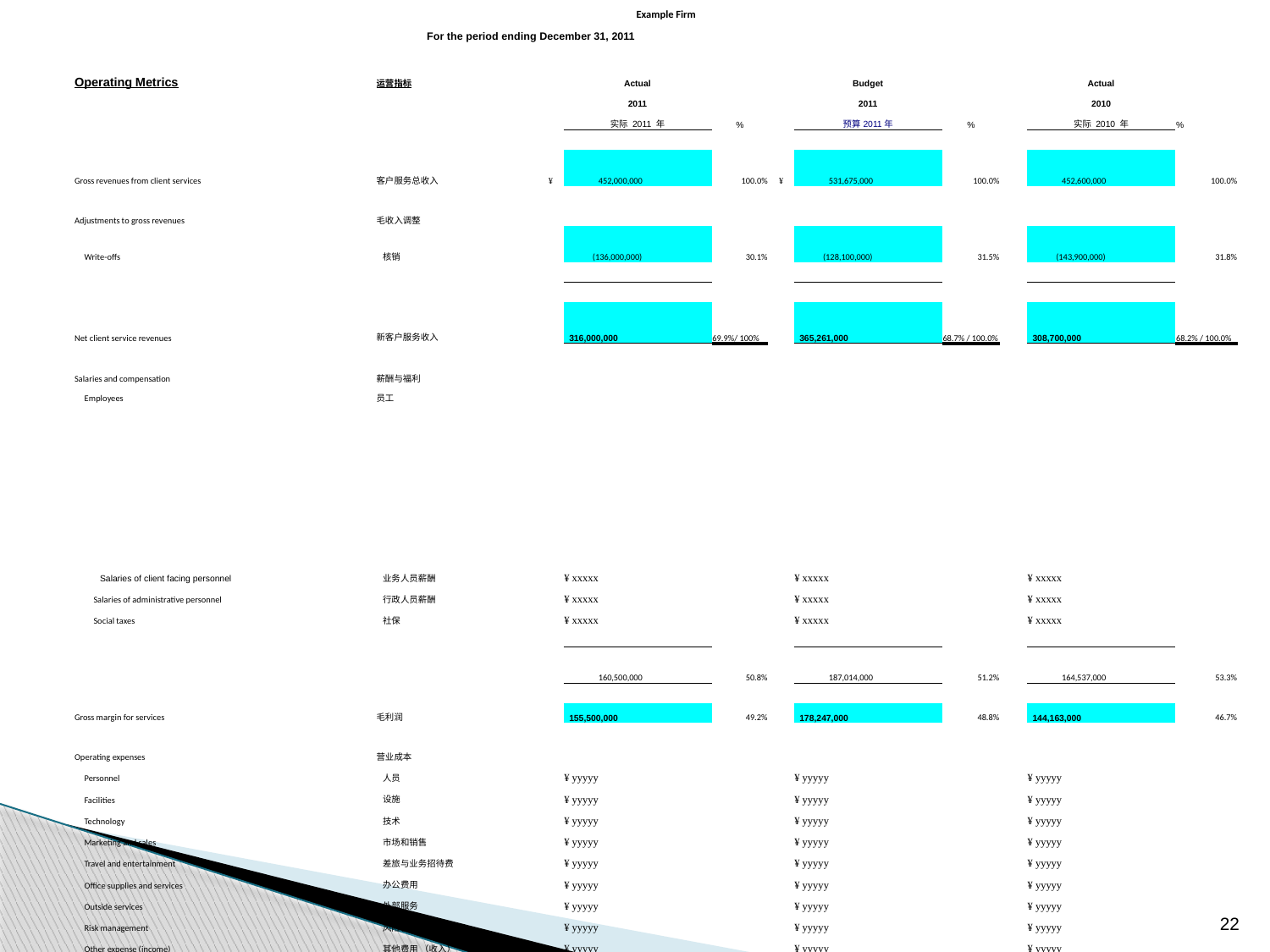

|  |  |  | Example Firm |  |  |  |  |  |  |  |
| --- | --- | --- | --- | --- | --- | --- | --- | --- | --- | --- |
|  | For the period ending December 31, 2011 |  |  |  |  |  |  |  |  |  |
|  |  |  |  |  |  |  |  |  |  |  |
| Operating Metrics | 运营指标 |  | Actual |  |  | Budget |  |  | Actual |  |
|  |  |  | 2011 |  |  | 2011 |  |  | 2010 |  |
|  |  |  | 实际 2011 年 | % |  | 预算2011年 | % |  | 实际 2010 年 | % |
|  |  |  |  |  |  |  |  |  |  |  |
| Gross revenues from client services | 客户服务总收入 | ¥ | 452,000,000 | 100.0% | ¥ | 531,675,000 | 100.0% |  | 452,600,000 | 100.0% |
|  |  |  |  |  |  |  |  |  |  |  |
| Adjustments to gross revenues | 毛收入调整 |  |  |  |  |  |  |  |  |  |
| Write-offs | 核销 |  | (136,000,000) | 30.1% |  | (128,100,000) | 31.5% |  | (143,900,000) | 31.8% |
|  |  |  |  |  |  |  |  |  |  |  |
|  |  |  |  |  |  |  |  |  |  |  |
| Net client service revenues | 新客户服务收入 |  | 316,000,000 | 69.9%/ 100% |  | 365,261,000 | 68.7% / 100.0% |  | 308,700,000 | 68.2% / 100.0% |
|  |  |  |  |  |  |  |  |  |  |  |
| Salaries and compensation | 薪酬与福利 |  |  |  |  |  |  |  |  |  |
| Employees | 员工 |  |  |  |  |  |  |  |  |  |
| Salaries of client facing personnel | 业务人员薪酬 |  | ¥ xxxxx |  |  | ¥ xxxxx |  |  | ¥ xxxxx |  |
| Salaries of administrative personnel | 行政人员薪酬 |  | ¥ xxxxx |  |  | ¥ xxxxx |  |  | ¥ xxxxx |  |
| Social taxes | 社保 |  | ¥ xxxxx |  |  | ¥ xxxxx |  |  | ¥ xxxxx |  |
|  |  |  |  |  |  |  |  |  |  |  |
|  |  |  | 160,500,000 | 50.8% |  | 187,014,000 | 51.2% |  | 164,537,000 | 53.3% |
|  |  |  |  |  |  |  |  |  |  |  |
| Gross margin for services | 毛利润 |  | 155,500,000 | 49.2% |  | 178,247,000 | 48.8% |  | 144,163,000 | 46.7% |
|  |  |  |  |  |  |  |  |  |  |  |
| Operating expenses | 营业成本 |  |  |  |  |  |  |  |  |  |
| Personnel | 人员 |  | ¥ yyyyy |  |  | ¥ yyyyy |  |  | ¥ yyyyy |  |
| Facilities | 设施 |  | ¥ yyyyy |  |  | ¥ yyyyy |  |  | ¥ yyyyy |  |
| Technology | 技术 |  | ¥ yyyyy |  |  | ¥ yyyyy |  |  | ¥ yyyyy |  |
| Marketing and sales | 市场和销售 |  | ¥ yyyyy |  |  | ¥ yyyyy |  |  | ¥ yyyyy |  |
| Travel and entertainment | 差旅与业务招待费 |  | ¥ yyyyy |  |  | ¥ yyyyy |  |  | ¥ yyyyy |  |
| Office supplies and services | 办公费用 |  | ¥ yyyyy |  |  | ¥ yyyyy |  |  | ¥ yyyyy |  |
| Outside services | 外部服务 |  | ¥ yyyyy |  |  | ¥ yyyyy |  |  | ¥ yyyyy |  |
| Risk management | 风险管理 |  | ¥ yyyyy |  |  | ¥ yyyyy |  |  | ¥ yyyyy |  |
| Other expense (income) | 其他费用 （收入） |  | ¥ yyyyy |  |  | ¥ yyyyy |  |  | ¥ yyyyy |  |
|  |  |  |  |  |  |  |  |  |  |  |
|  |  |  | 44,633,000 | 14.1% |  | 51,867,000 | 14.2% |  | 44,453,000 | 14.4% |
|  |  |  |  |  |  |  |  |  |  |  |
| Operating income (loss) | 营业收入 (亏损) | ¥ | 97,452,100 | 35.1% | ¥ | 126,380,000 | 34.6% |  | 99,710,000 | 32.3% |
22